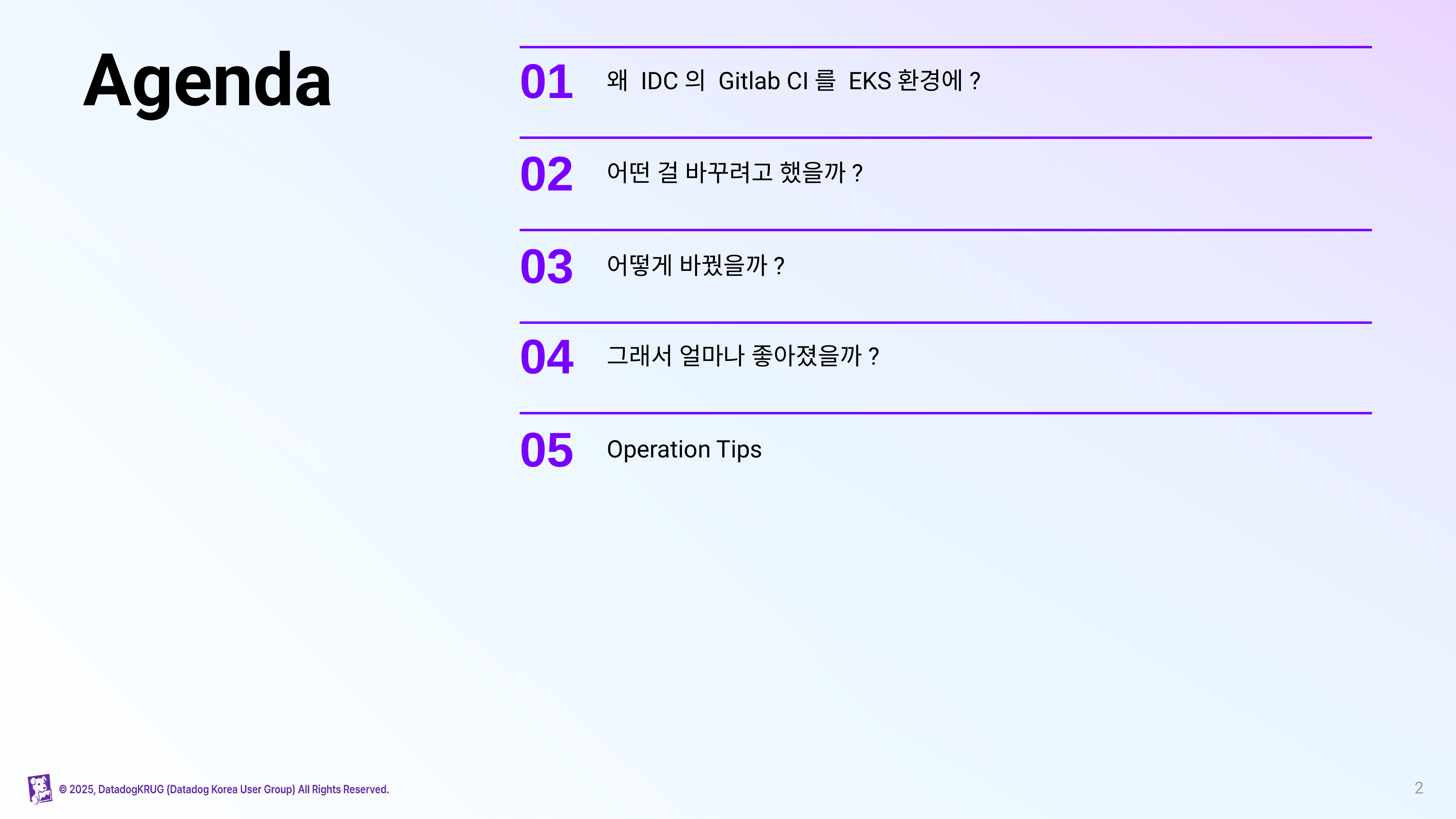

# Agenda

01
왜 IDC의 Gitlab CI를 EKS환경에?

02
어떤 걸 바꾸려고 했을까?

03
어떻게 바꿨을까?

04
그래서 얼마나 좋아졌을까?

05
Operation Tips
2